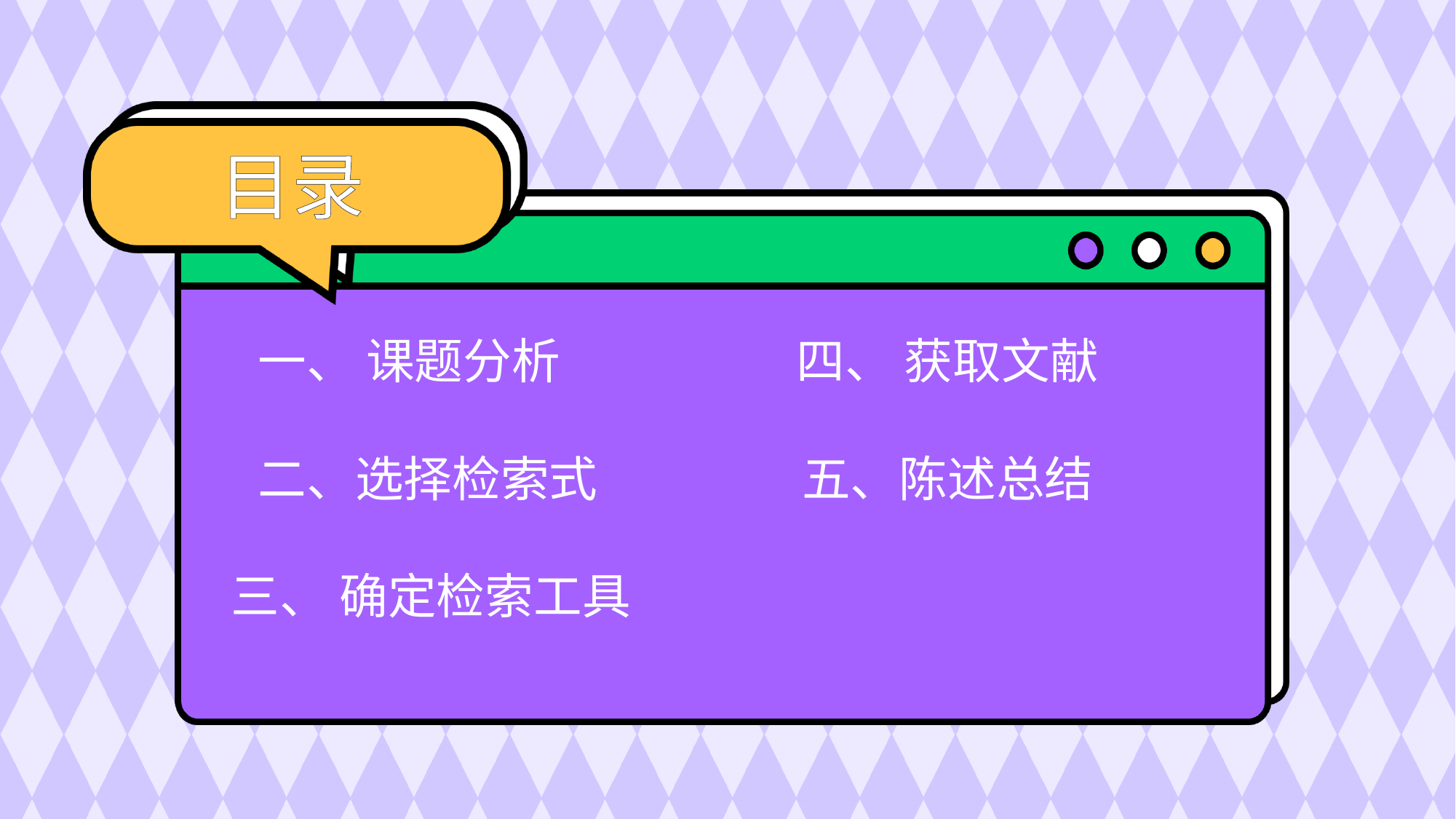

# 目录
一、 课题分析
四、 获取文献
二、选择检索式
五、陈述总结
三、 确定检索工具